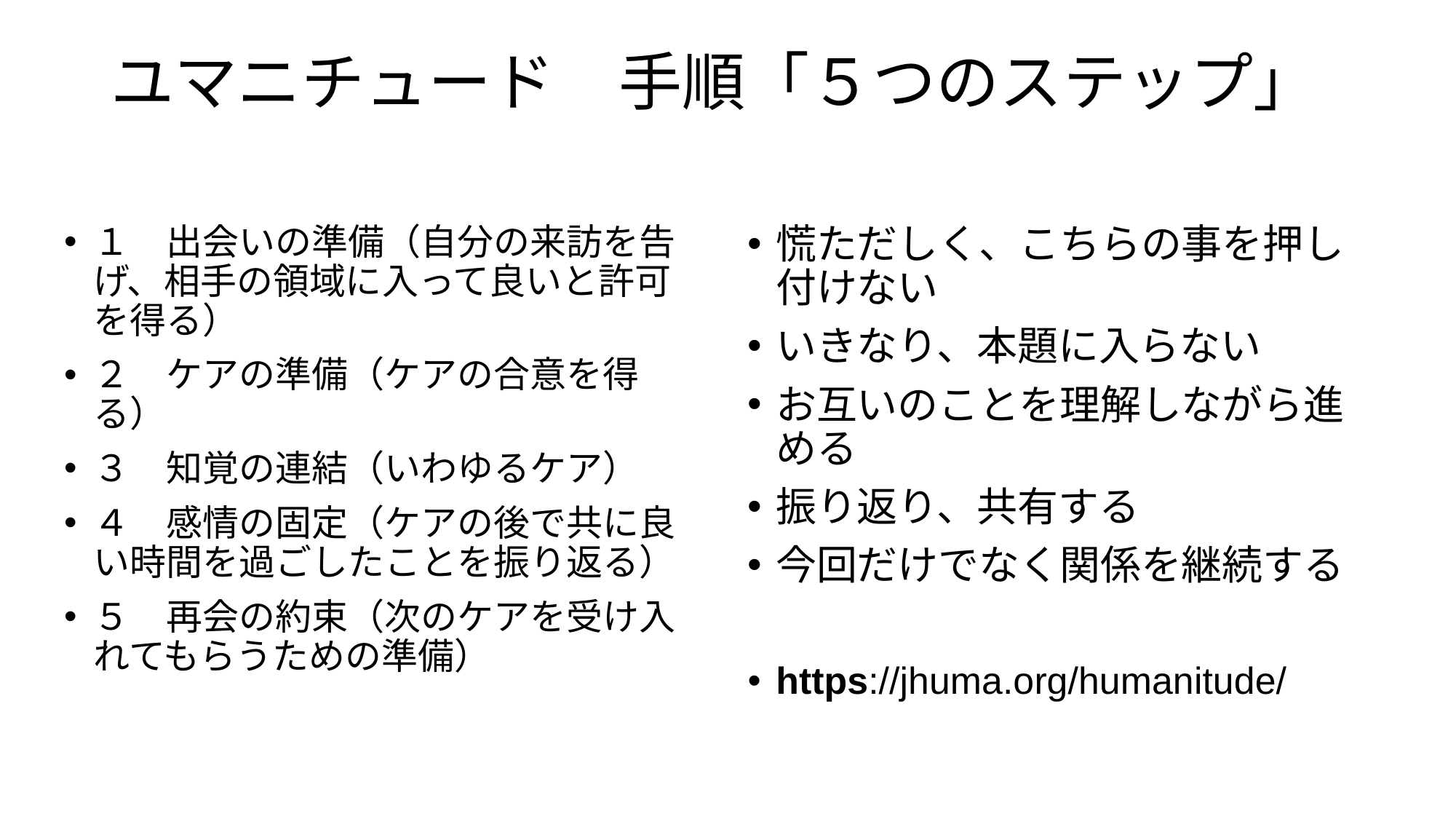

# ユマニチュード　手順「５つのステップ」
１　出会いの準備（自分の来訪を告げ、相手の領域に入って良いと許可を得る）
２　ケアの準備（ケアの合意を得る）
３　知覚の連結（いわゆるケア）
４　感情の固定（ケアの後で共に良い時間を過ごしたことを振り返る）
５　再会の約束（次のケアを受け入れてもらうための準備）
慌ただしく、こちらの事を押し付けない
いきなり、本題に入らない
お互いのことを理解しながら進める
振り返り、共有する
今回だけでなく関係を継続する

https://jhuma.org/humanitude/